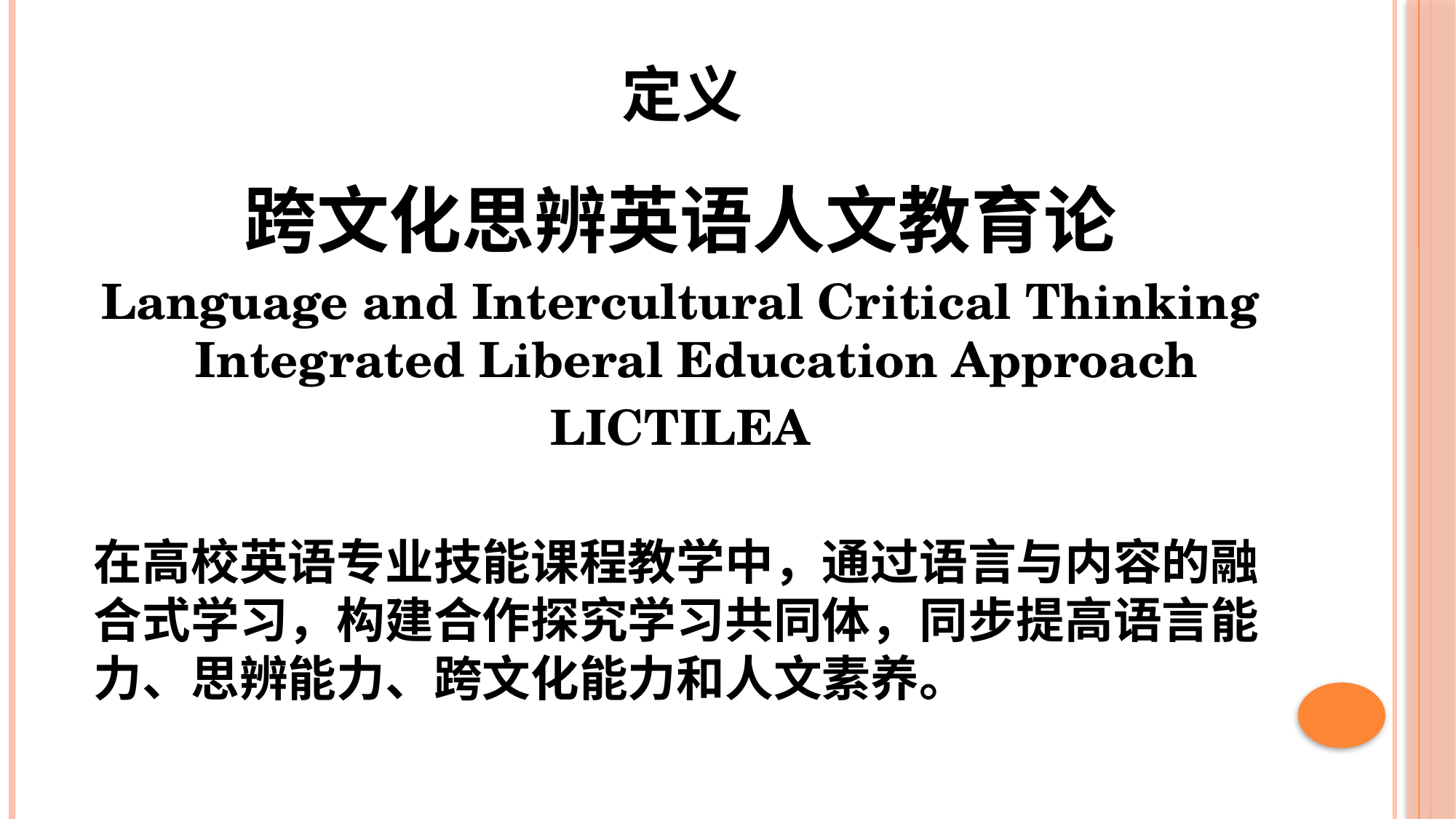

# 定义
跨文化思辨英语人文教育论
Language and Intercultural Critical Thinking Integrated Liberal Education Approach
LICTILEA

在高校英语专业技能课程教学中，通过语言与内容的融合式学习，构建合作探究学习共同体，同步提高语言能力、思辨能力、跨文化能力和人文素养。